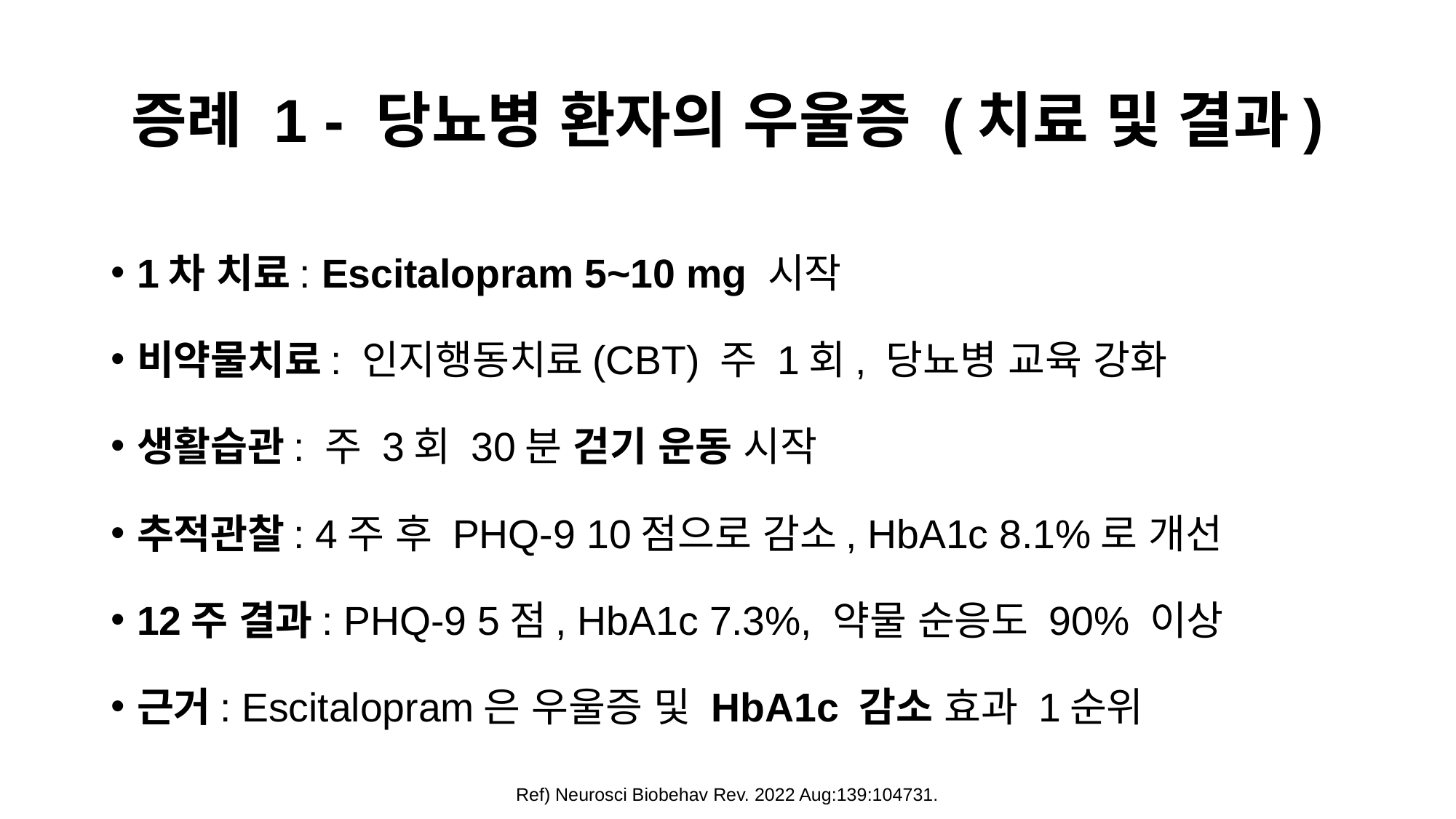

# 증례 1 - 당뇨병 환자의 우울증 (치료 및 결과)
1차 치료: Escitalopram 5~10 mg 시작
비약물치료: 인지행동치료(CBT) 주 1회, 당뇨병 교육 강화
생활습관: 주 3회 30분 걷기 운동 시작
추적관찰: 4주 후 PHQ-9 10점으로 감소, HbA1c 8.1%로 개선
12주 결과: PHQ-9 5점, HbA1c 7.3%, 약물 순응도 90% 이상
근거: Escitalopram은 우울증 및 HbA1c 감소 효과 1순위
Ref) Neurosci Biobehav Rev. 2022 Aug:139:104731.